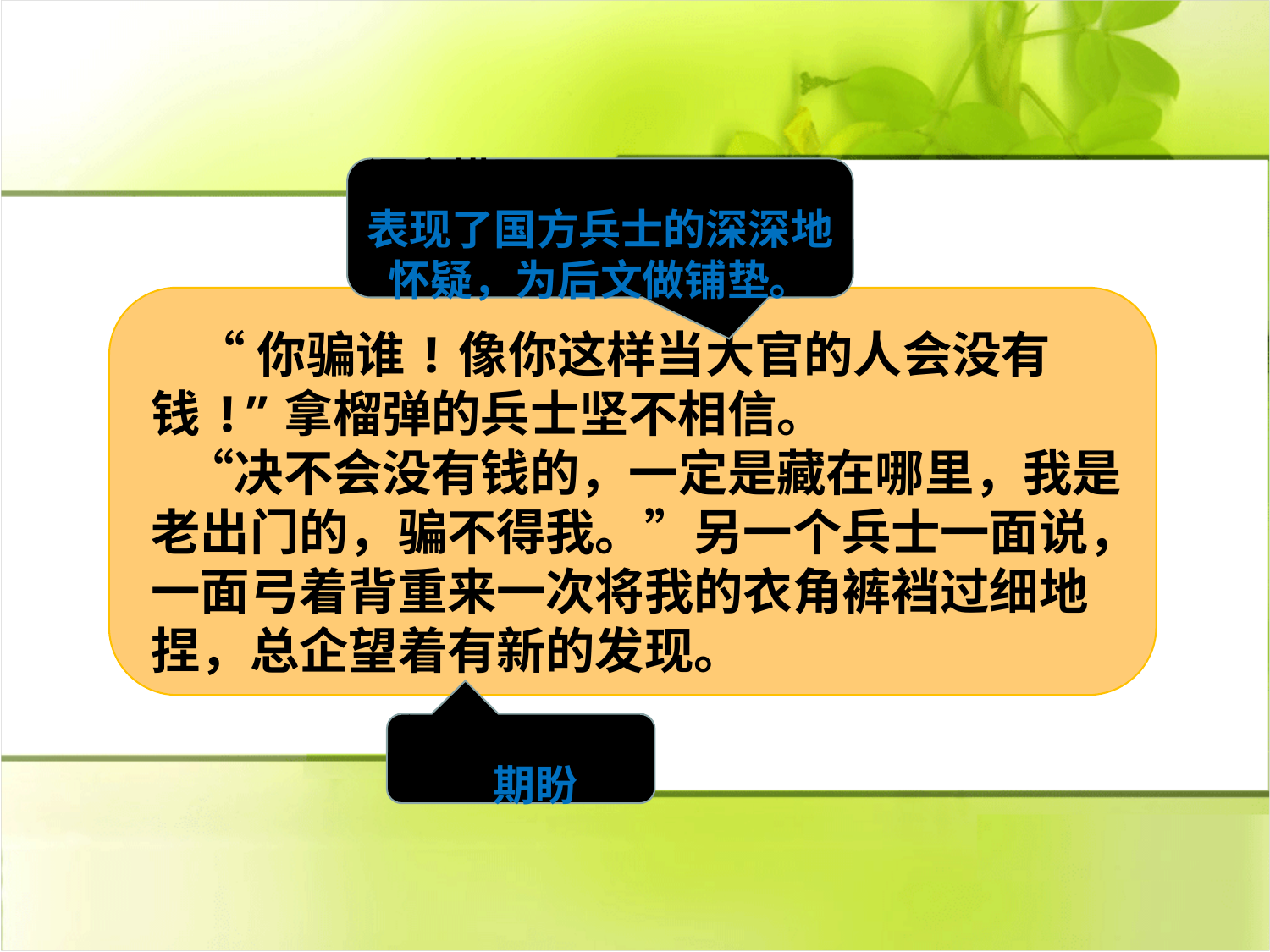

语言描写：
表现了国方兵士的深深地怀疑，为后文做铺垫。

    “你骗谁!像你这样当大官的人会没有钱!”拿榴弹的兵士坚不相信。
   “决不会没有钱的，一定是藏在哪里，我是老出门的，骗不得我。”另一个兵士一面说，一面弓着背重来一次将我的衣角裤裆过细地捏，总企望着有新的发现。
近义词：
  期盼